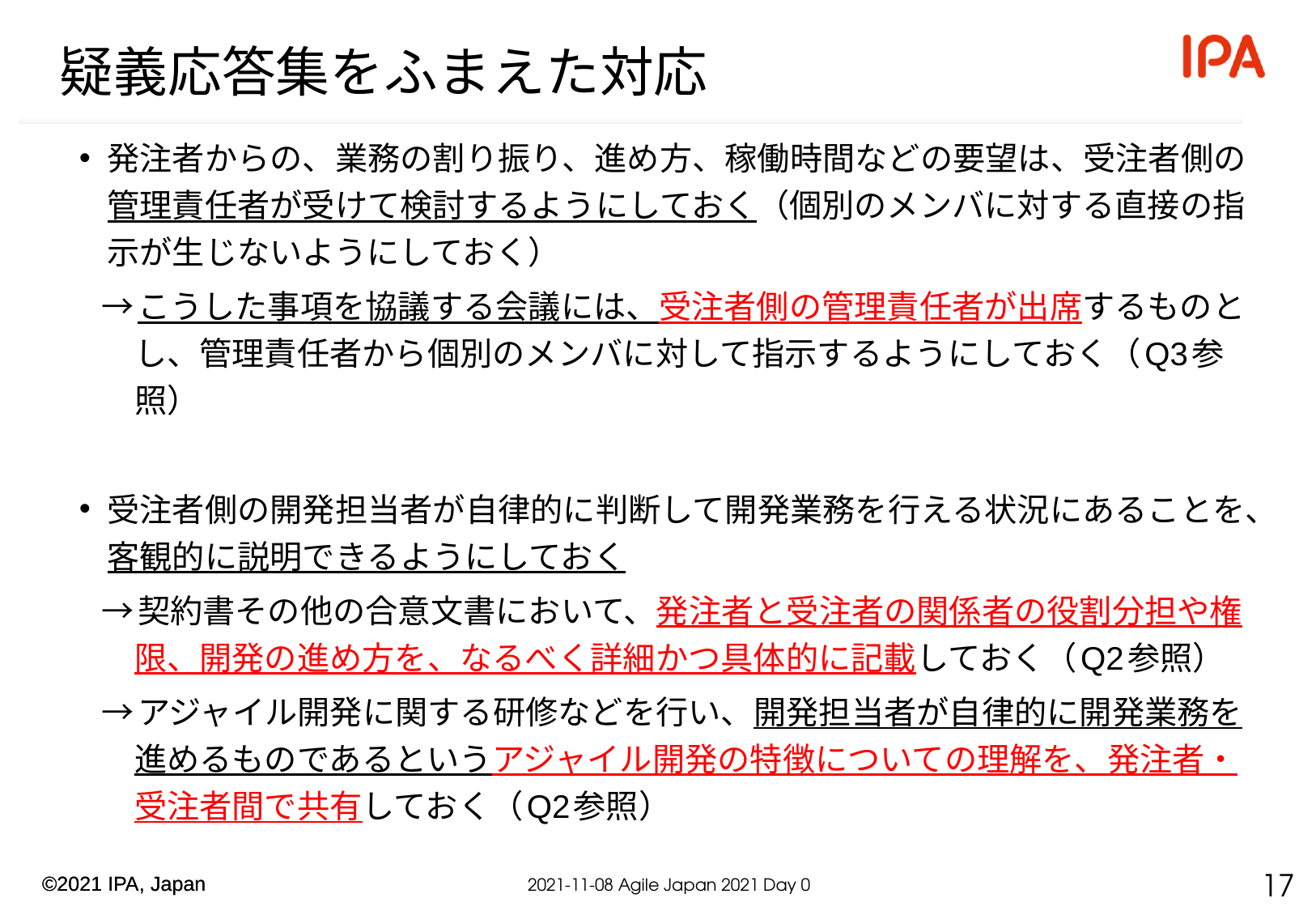

# 疑義応答集をふまえた対応
発注者からの、業務の割り振り、進め方、稼働時間などの要望は、受注者側の管理責任者が受けて検討するようにしておく（個別のメンバに対する直接の指示が生じないようにしておく）
→こうした事項を協議する会議には、受注者側の管理責任者が出席するものとし、管理責任者から個別のメンバに対して指示するようにしておく（Q3参照）

受注者側の開発担当者が自律的に判断して開発業務を行える状況にあることを、客観的に説明できるようにしておく
→契約書その他の合意文書において、発注者と受注者の関係者の役割分担や権限、開発の進め方を、なるべく詳細かつ具体的に記載しておく（Q2参照）
→アジャイル開発に関する研修などを行い、開発担当者が自律的に開発業務を進めるものであるというアジャイル開発の特徴についての理解を、発注者・受注者間で共有しておく（Q2参照）

17